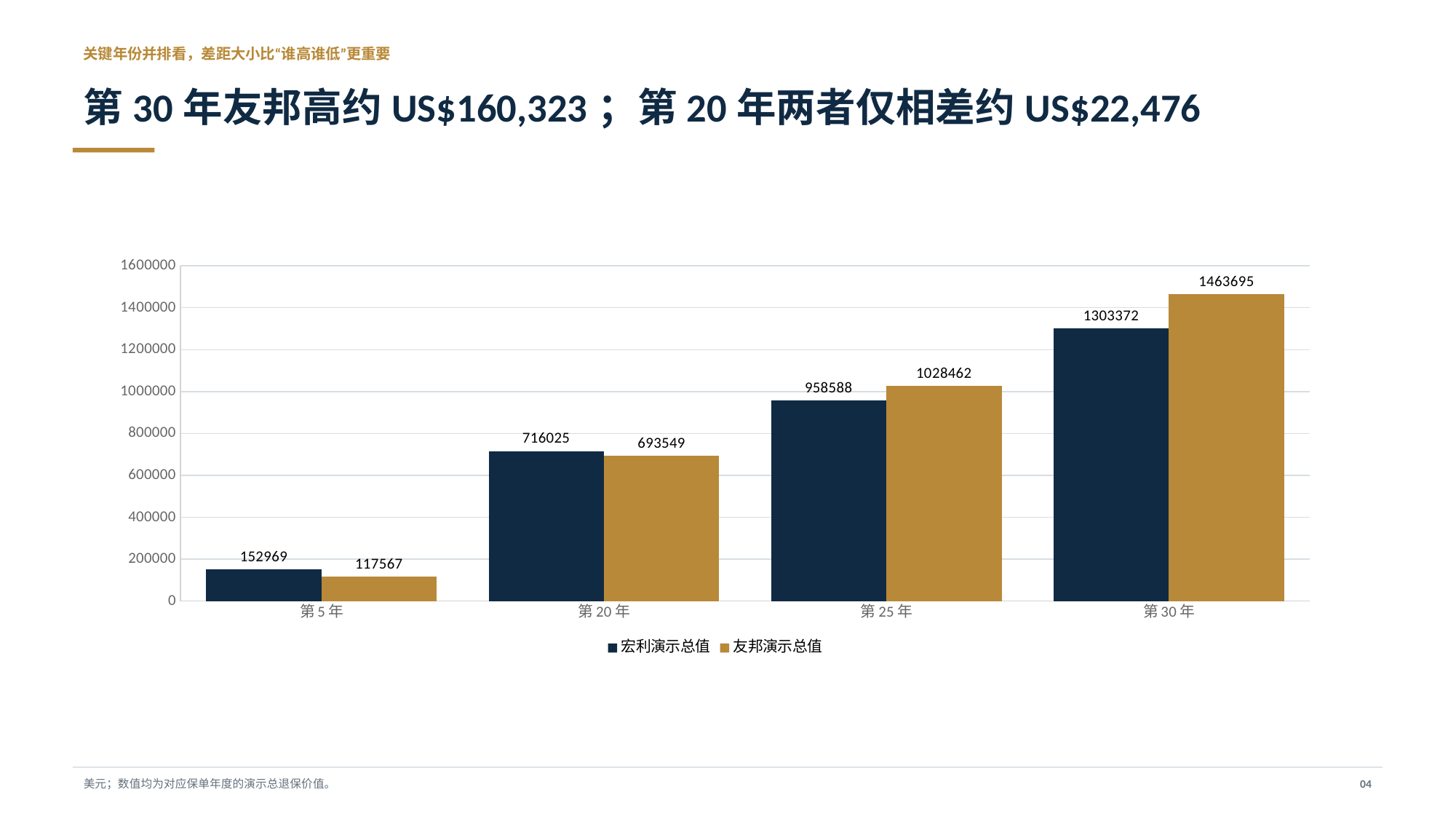

关键年份并排看，差距大小比“谁高谁低”更重要
第30年友邦高约US$160,323；第20年两者仅相差约US$22,476

### Chart

| Category | 宏利演示总值 | 友邦演示总值 |
|---|---|---|
| 第5年 | 152969.0 | 117567.0 |
| 第20年 | 716025.0 | 693549.0 |
| 第25年 | 958588.0 | 1028462.0 |
| 第30年 | 1303372.0 | 1463695.0 |
美元；数值均为对应保单年度的演示总退保价值。
04